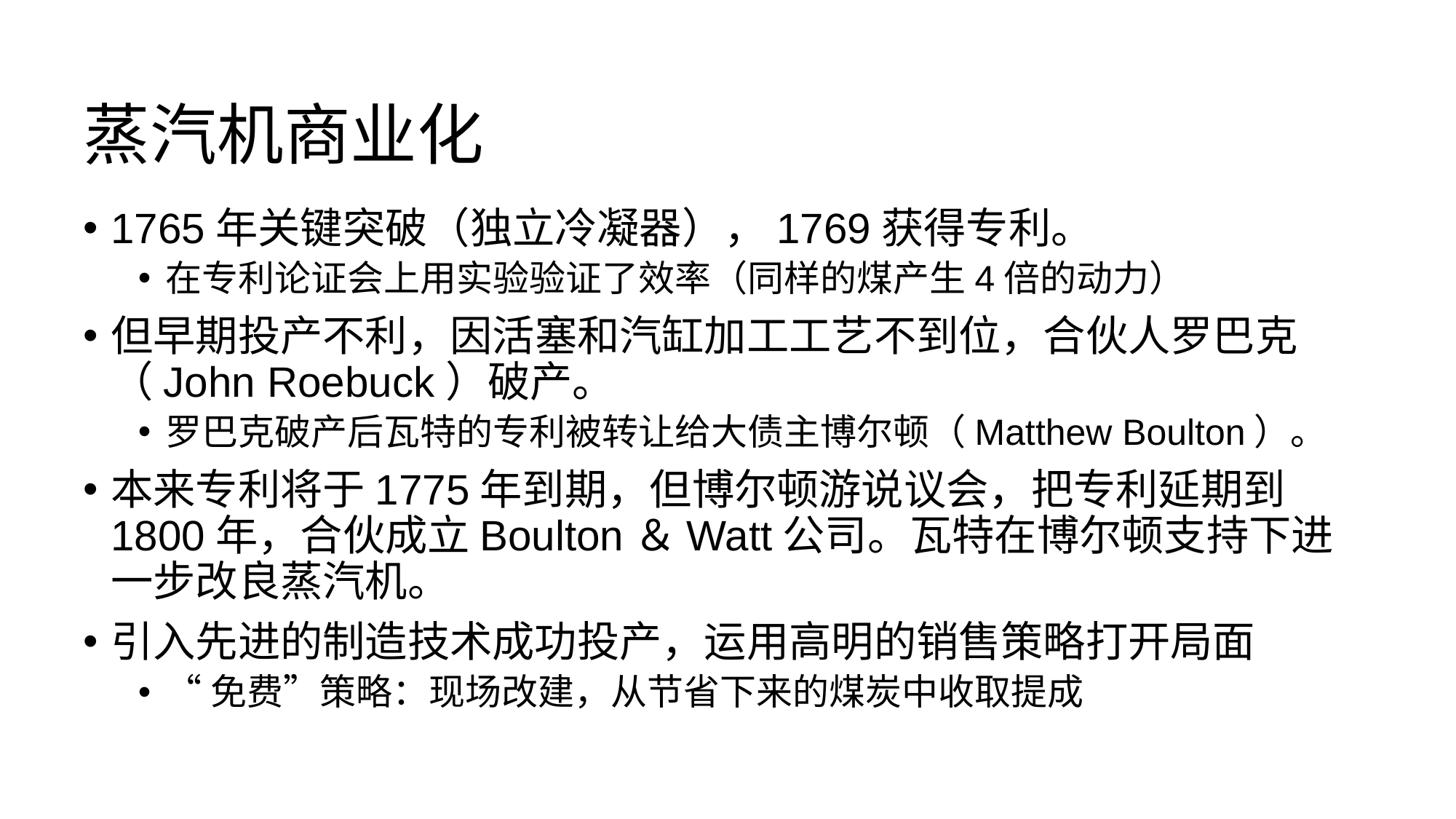

# 蒸汽机商业化
1765年关键突破（独立冷凝器），1769获得专利。
在专利论证会上用实验验证了效率（同样的煤产生4倍的动力）
但早期投产不利，因活塞和汽缸加工工艺不到位，合伙人罗巴克（John Roebuck）破产。
罗巴克破产后瓦特的专利被转让给大债主博尔顿（Matthew Boulton）。
本来专利将于1775年到期，但博尔顿游说议会，把专利延期到1800年，合伙成立Boulton＆Watt公司。瓦特在博尔顿支持下进一步改良蒸汽机。
引入先进的制造技术成功投产，运用高明的销售策略打开局面
“免费”策略：现场改建，从节省下来的煤炭中收取提成